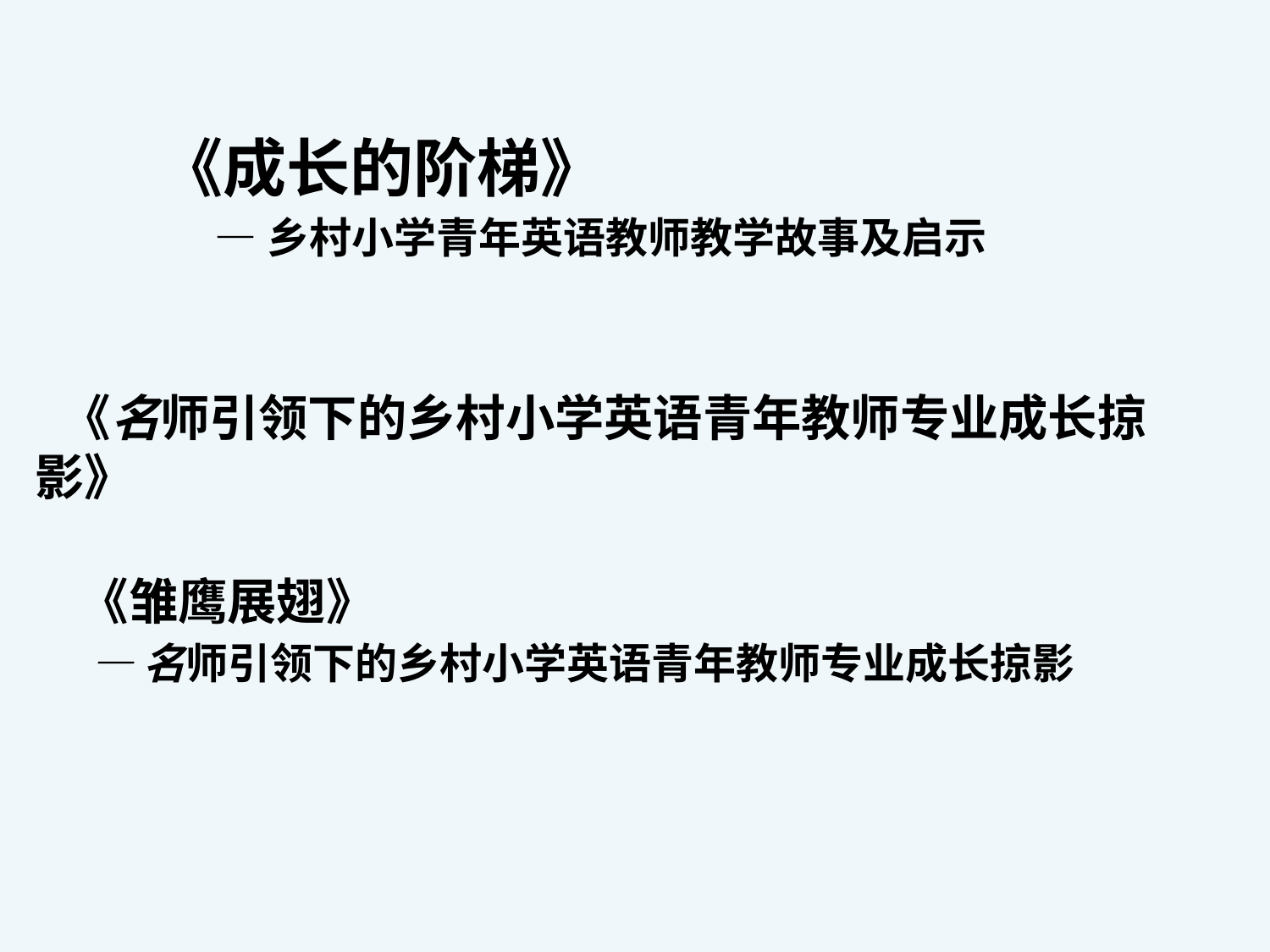

《成长的阶梯》
     —乡村小学青年英语教师教学故事及启示

《名师引领下的乡村小学英语青年教师专业成长掠影》
《雏鹰展翅》 —名师引领下的乡村小学英语青年教师专业成长掠影